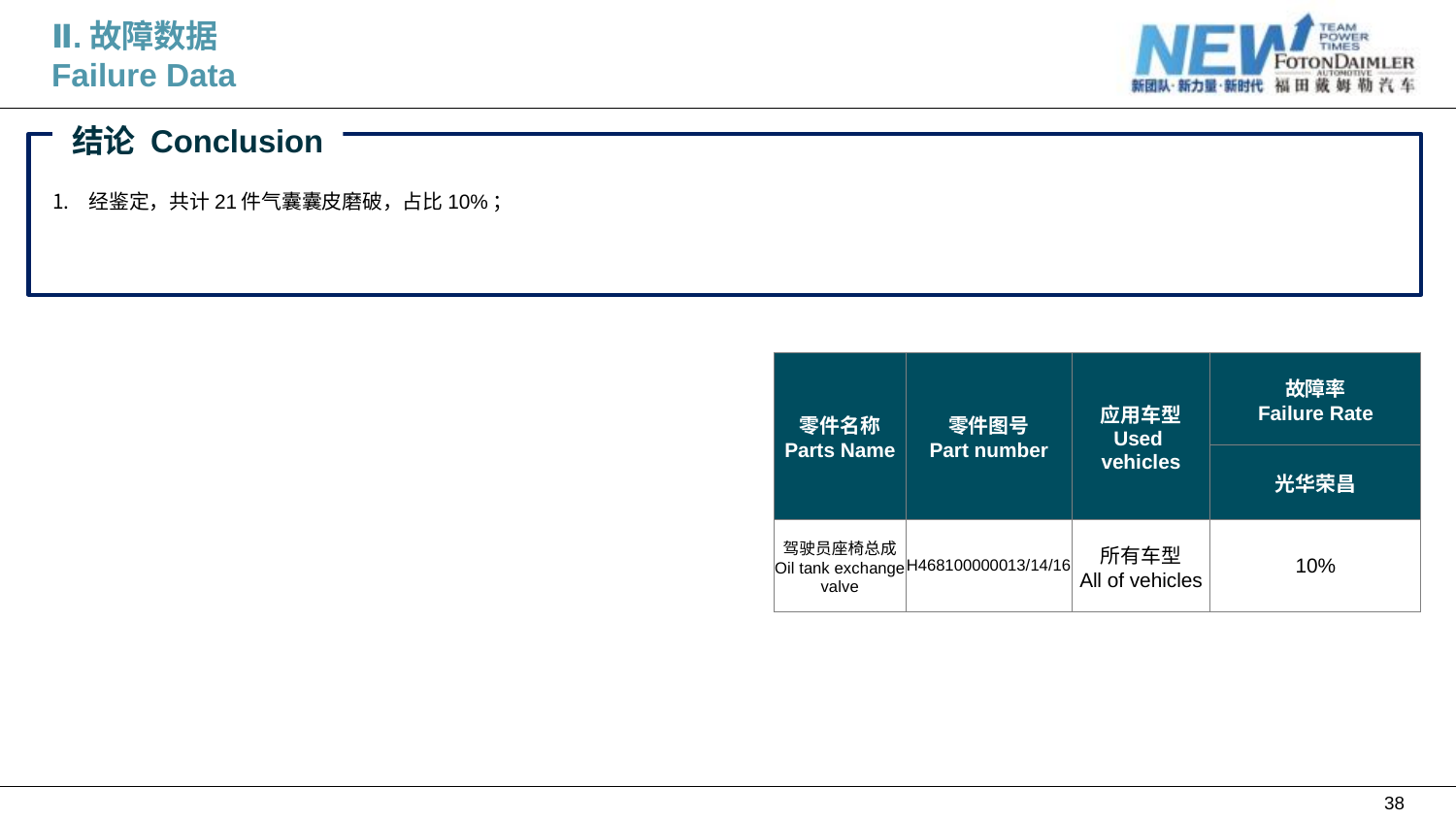

Ⅱ.故障数据
Failure Data
结论 Conclusion

经鉴定，共计21件气囊囊皮磨破，占比10%；
| 零件名称 Parts Name | 零件图号 Part number | 应用车型 Used vehicles | 故障率 Failure Rate |
| --- | --- | --- | --- |
|  |  |  | 光华荣昌 |
| 驾驶员座椅总成 Oil tank exchange valve | H468100000013/14/16 | 所有车型 All of vehicles | 10% |